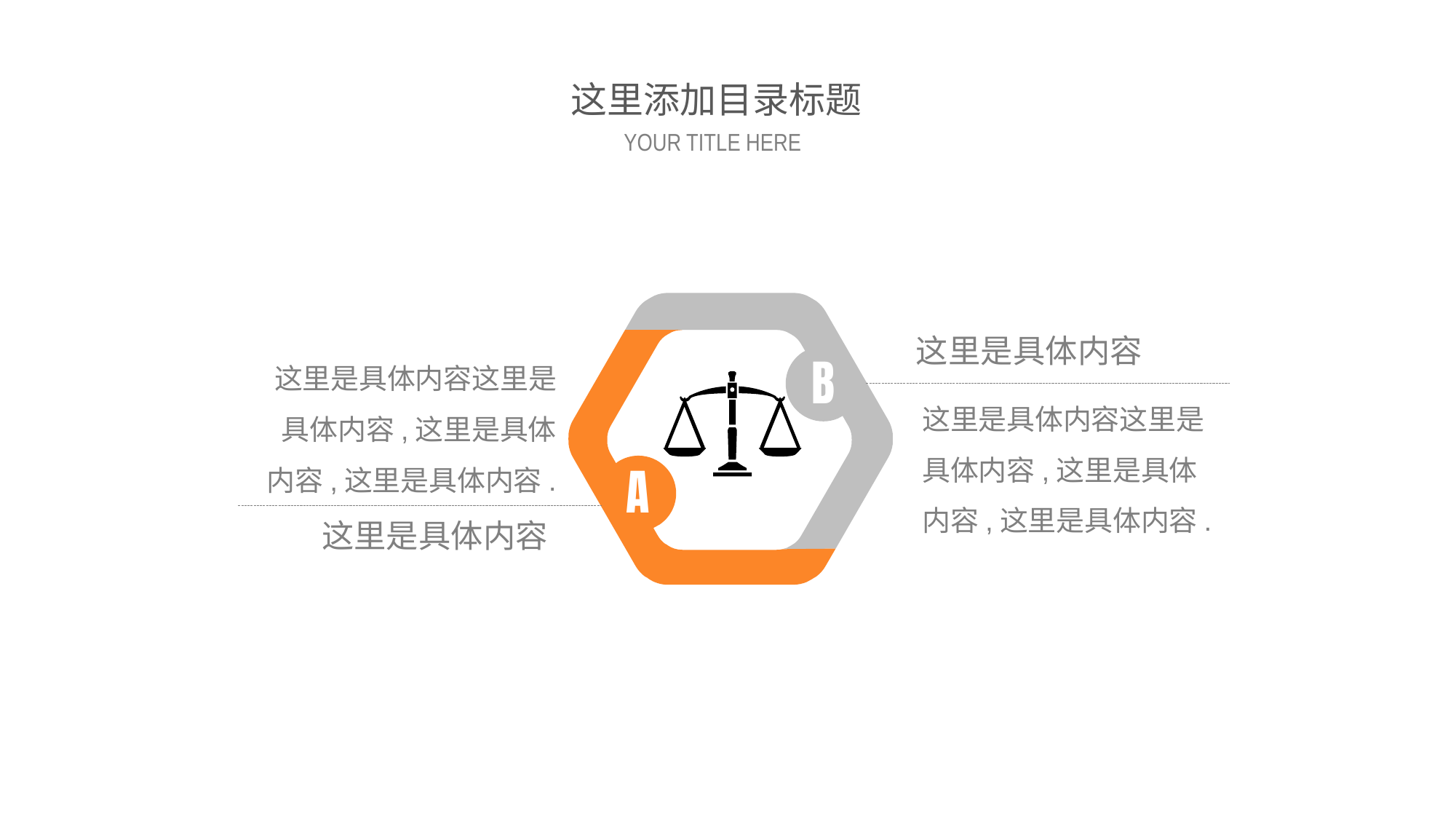

03
这里添加目录标题
YOUR TITLE HERE

这里是具体内容

这里是具体内容这里是具体内容,这里是具体内容,这里是具体内容.
B

这里是具体内容这里是具体内容,这里是具体内容,这里是具体内容.
A
这里是具体内容